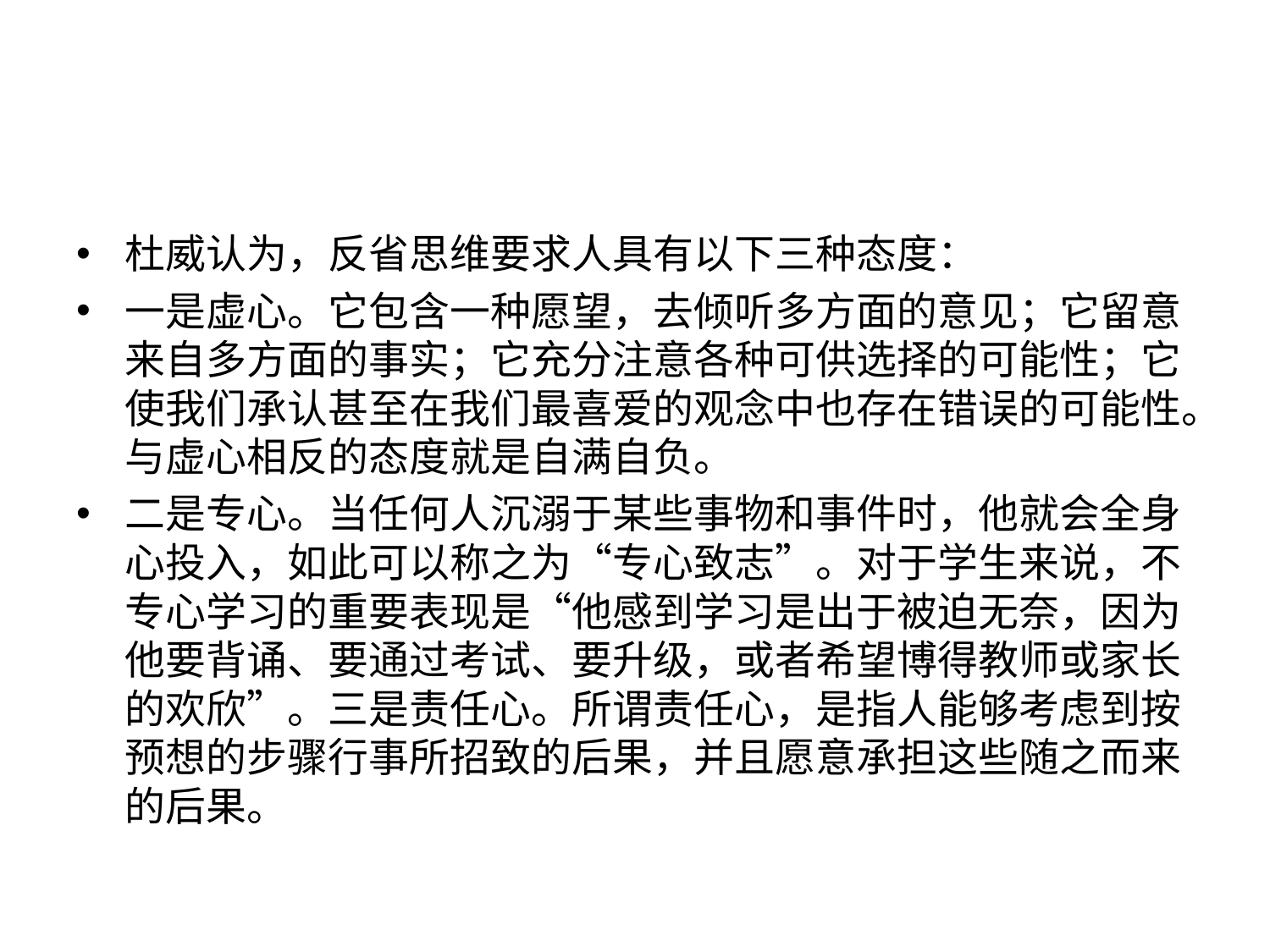

#
杜威认为，反省思维要求人具有以下三种态度：
一是虚心。它包含一种愿望，去倾听多方面的意见；它留意来自多方面的事实；它充分注意各种可供选择的可能性；它使我们承认甚至在我们最喜爱的观念中也存在错误的可能性。与虚心相反的态度就是自满自负。
二是专心。当任何人沉溺于某些事物和事件时，他就会全身心投入，如此可以称之为“专心致志”。对于学生来说，不专心学习的重要表现是“他感到学习是出于被迫无奈，因为他要背诵、要通过考试、要升级，或者希望博得教师或家长的欢欣”。三是责任心。所谓责任心，是指人能够考虑到按预想的步骤行事所招致的后果，并且愿意承担这些随之而来的后果。